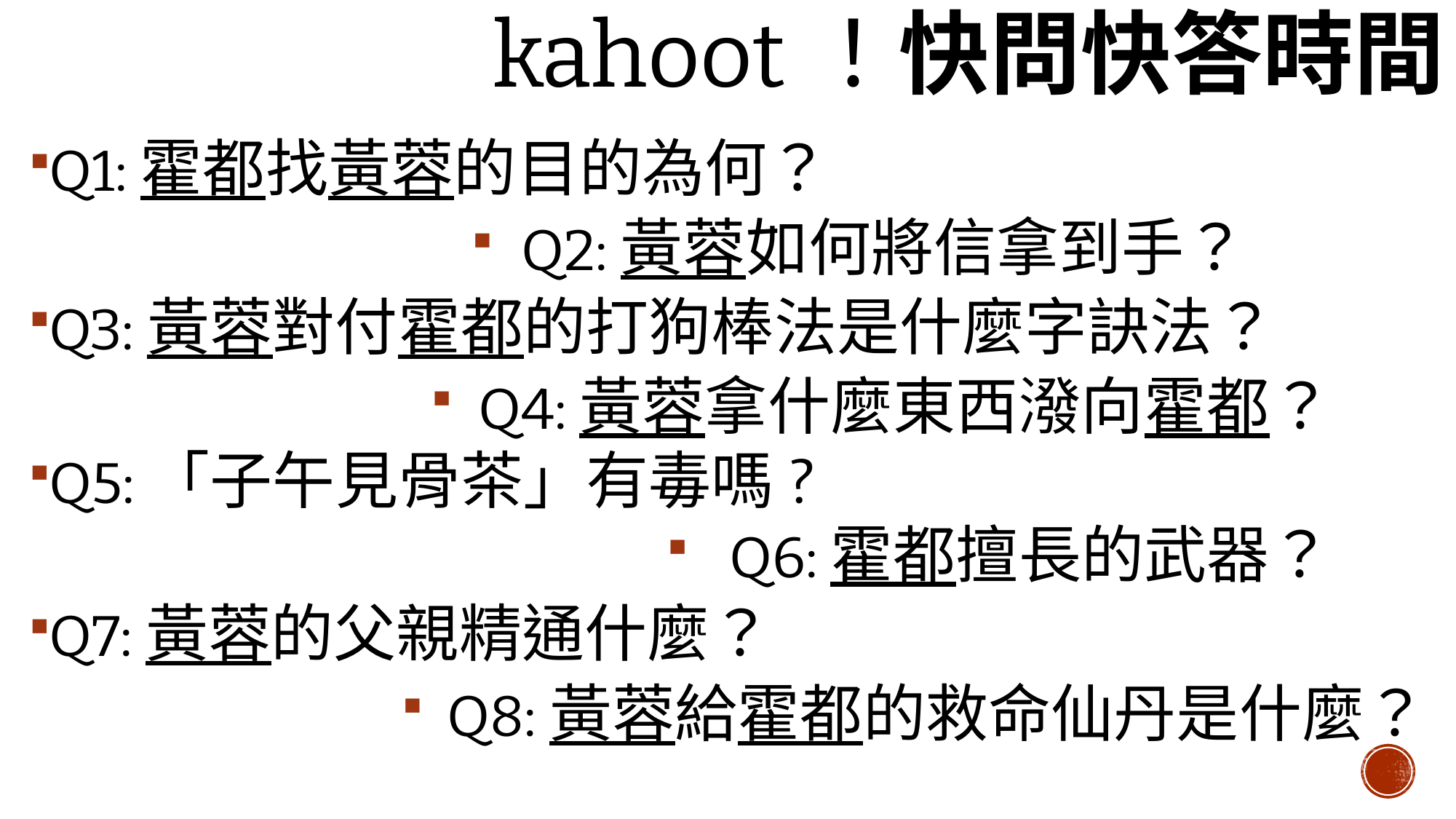

# kahoot！快問快答時間
Q1:霍都找黃蓉的目的為何？
Q2:黃蓉如何將信拿到手？
Q3:黃蓉對付霍都的打狗棒法是什麼字訣法？
Q4:黃蓉拿什麼東西潑向霍都？
Q5:「子午見骨茶」有毒嗎?
Q6:霍都擅長的武器？
Q7:黃蓉的父親精通什麼？
Q8:黃蓉給霍都的救命仙丹是什麼？